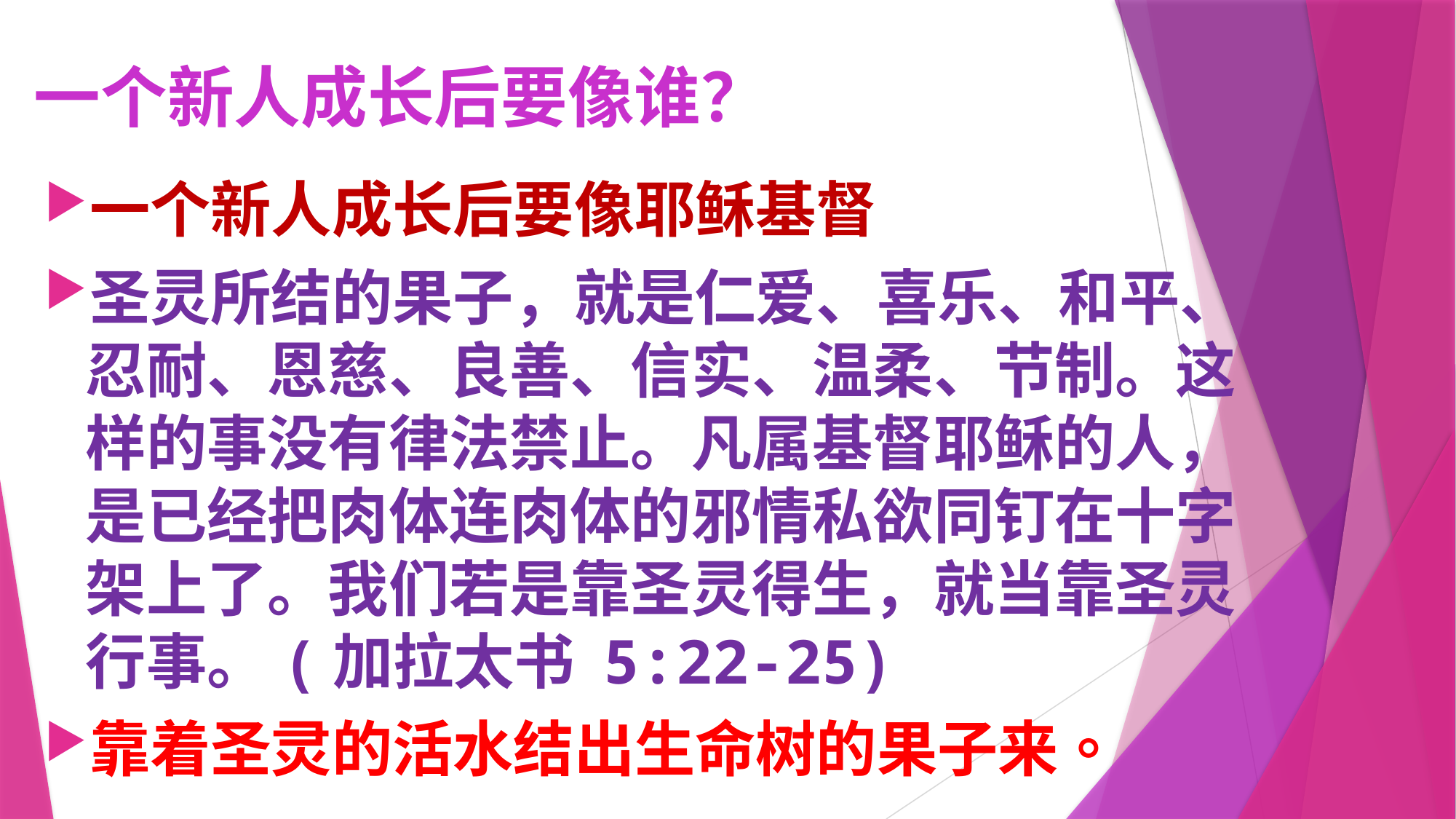

# 一个新人成长后要像谁？
一个新人成长后要像耶稣基督
圣灵所结的果子，就是仁爱、喜乐、和平、忍耐、恩慈、良善、信实、温柔、节制。这样的事没有律法禁止。凡属基督耶稣的人，是已经把肉体连肉体的邪情私欲同钉在十字架上了。我们若是靠圣灵得生，就当靠圣灵行事。(加拉太书 5:22-25)
靠着圣灵的活水结出生命树的果子来。